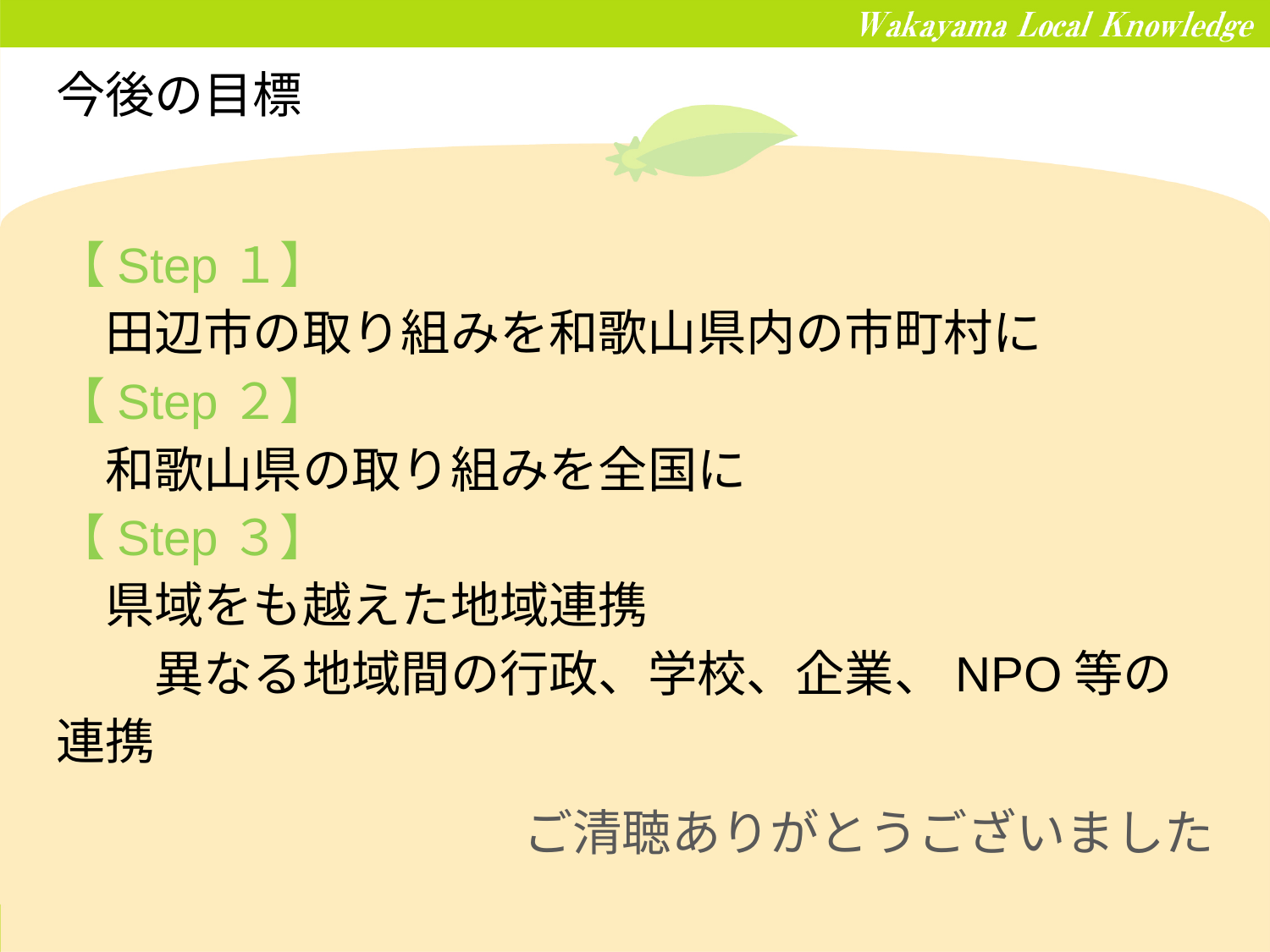

# 今後の目標
【Step１】
　田辺市の取り組みを和歌山県内の市町村に
【Step２】
　和歌山県の取り組みを全国に
【Step３】
　県域をも越えた地域連携
　　異なる地域間の行政、学校、企業、NPO等の連携
ご清聴ありがとうございました